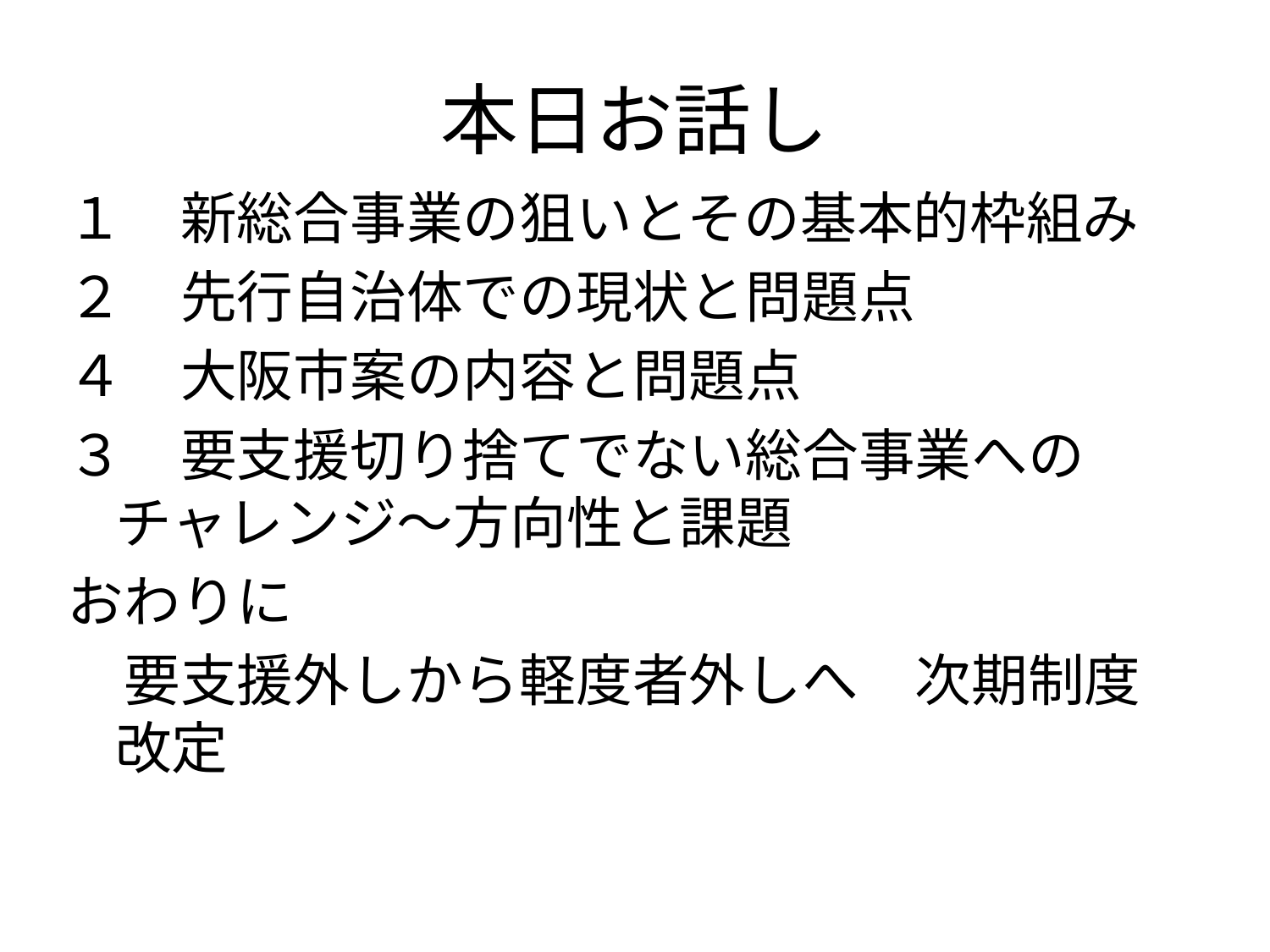

# 本日お話し
１　新総合事業の狙いとその基本的枠組み
２　先行自治体での現状と問題点
４　大阪市案の内容と問題点
３　要支援切り捨てでない総合事業へのチャレンジ～方向性と課題
おわりに
　要支援外しから軽度者外しへ　次期制度改定